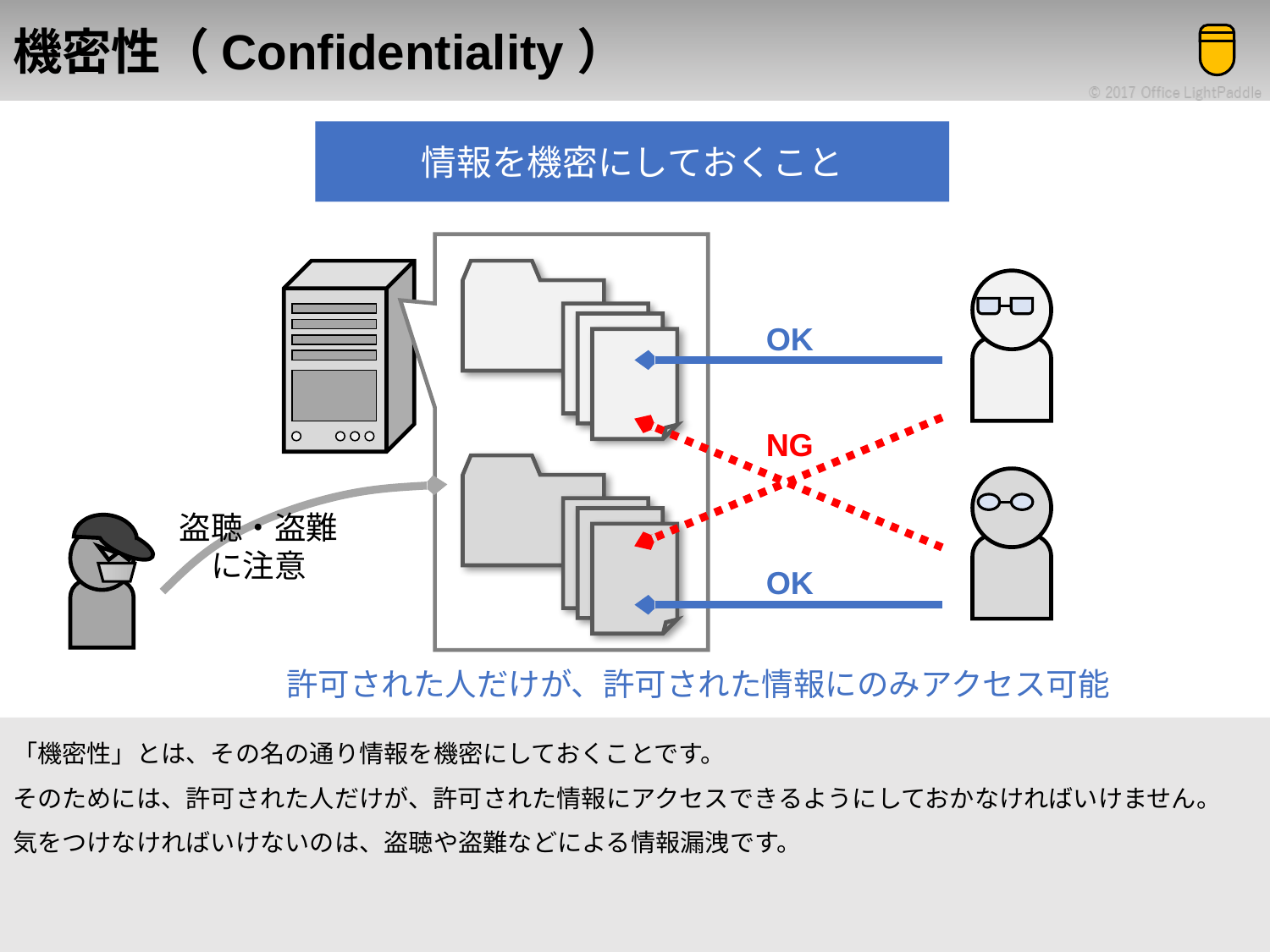

# 機密性（Confidentiality）

情報を機密にしておくこと

OK
NG

盗聴・盗難
に注意

OK
許可された人だけが、許可された情報にのみアクセス可能
「機密性」とは、その名の通り情報を機密にしておくことです。
そのためには、許可された人だけが、許可された情報にアクセスできるようにしておかなければいけません。
気をつけなければいけないのは、盗聴や盗難などによる情報漏洩です。